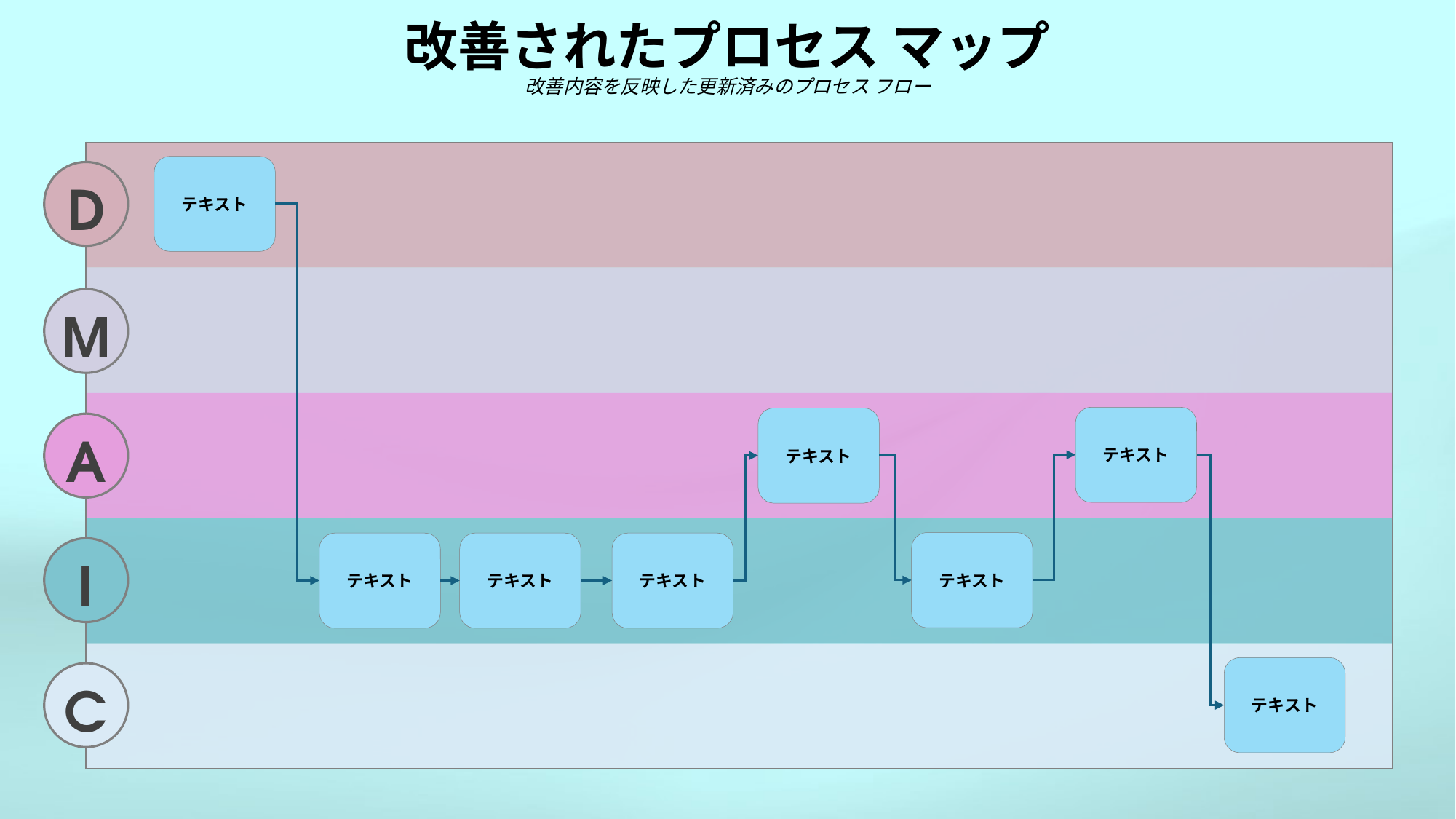

# 改善されたプロセス マップ 改善内容を反映した更新済みのプロセス フロー
|  |
| --- |
|  |
|  |
|  |
|  |
テキスト
D
M
A
I
C
テキスト
テキスト
テキスト
テキスト
テキスト
テキスト
テキスト